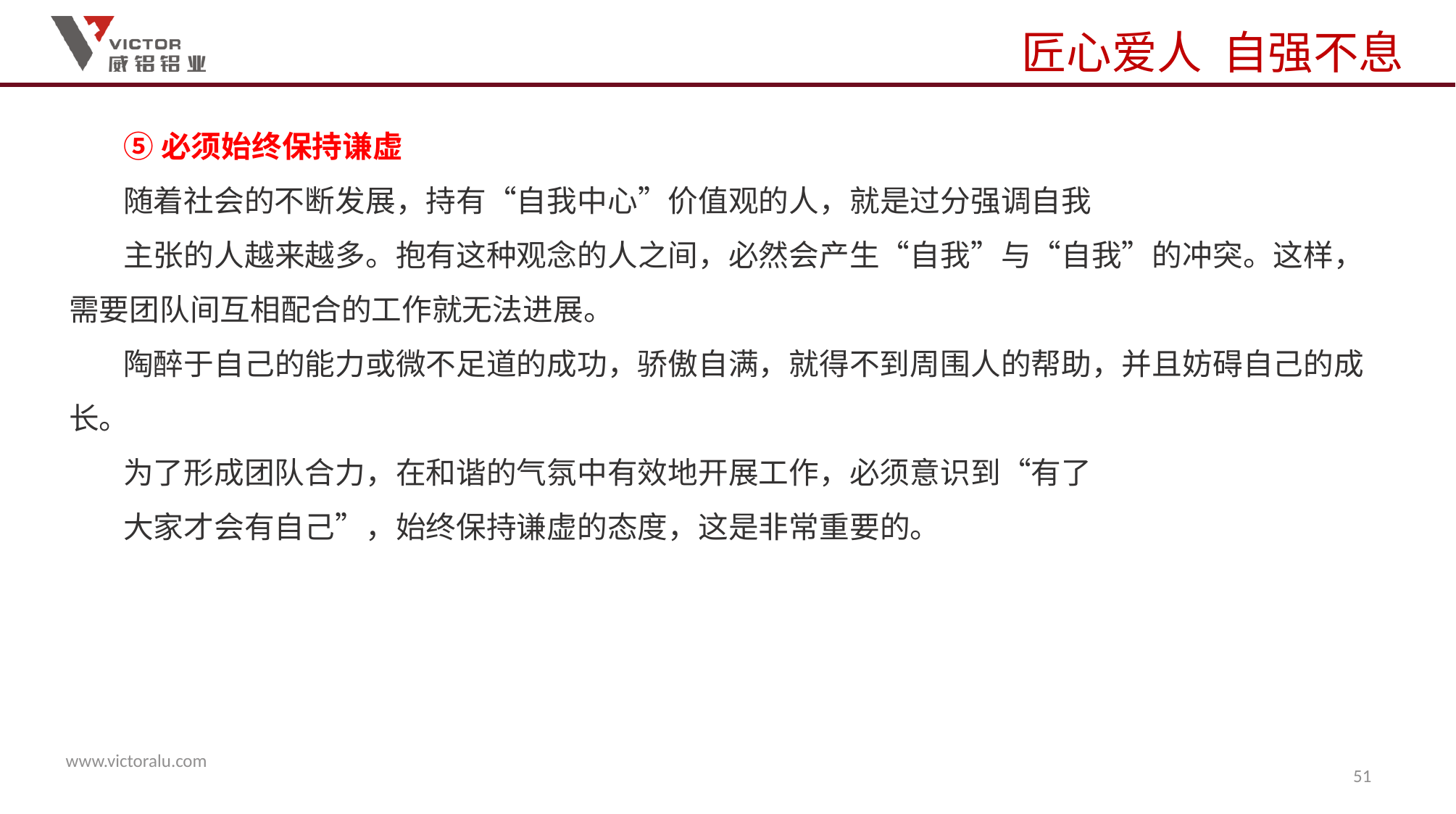

⑤必须始终保持谦虚
随着社会的不断发展，持有“自我中心”价值观的人，就是过分强调自我
主张的人越来越多。抱有这种观念的人之间，必然会产生“自我”与“自我”的冲突。这样，需要团队间互相配合的工作就无法进展。
陶醉于自己的能力或微不足道的成功，骄傲自满，就得不到周围人的帮助，并且妨碍自己的成长。
为了形成团队合力，在和谐的气氛中有效地开展工作，必须意识到“有了
大家才会有自己”，始终保持谦虚的态度，这是非常重要的。
51